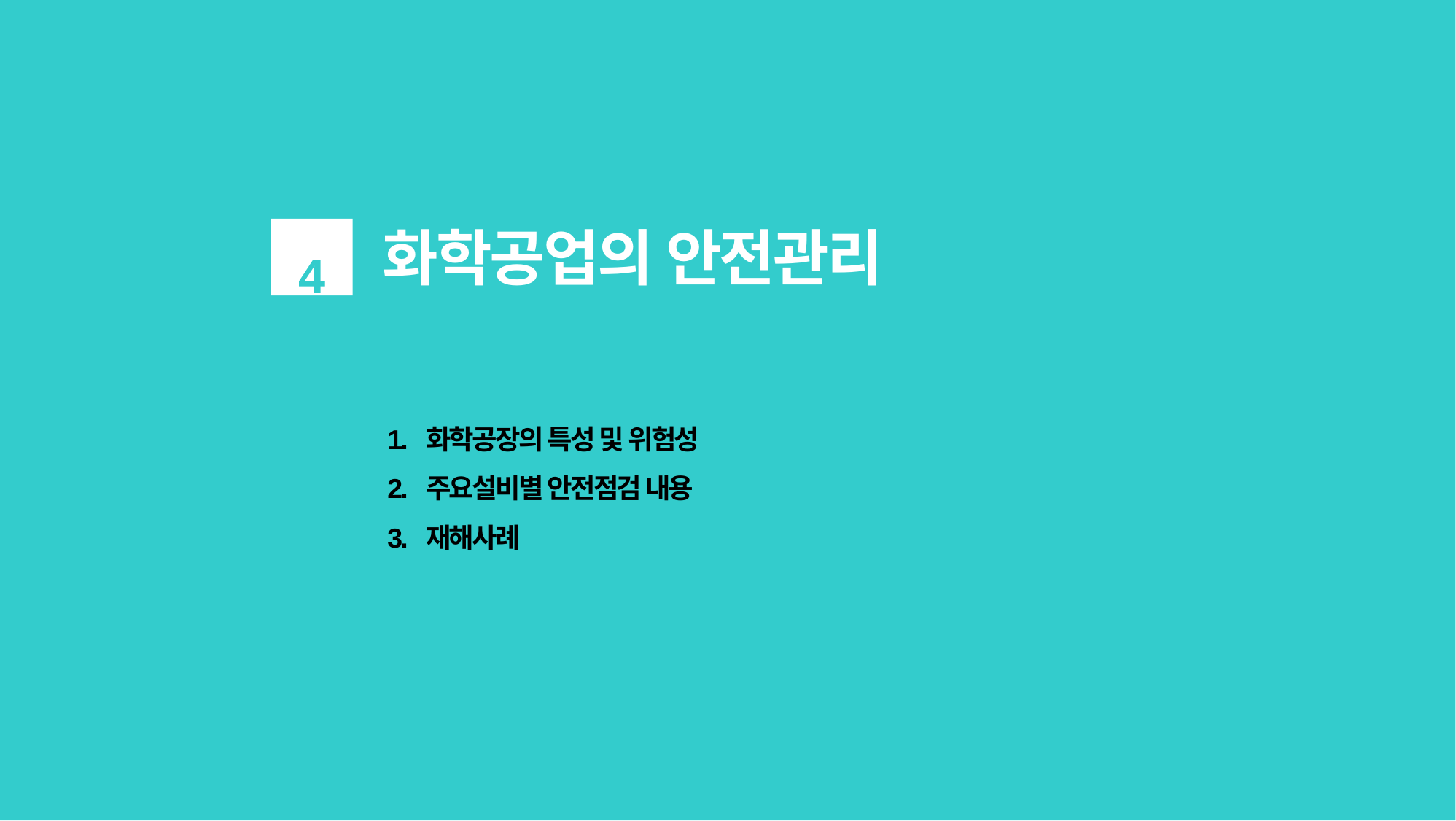

4

화학공업의 안전관리
1.  화학공장의 특성 및 위험성
2.  주요설비별 안전점검 내용
3.  재해사례